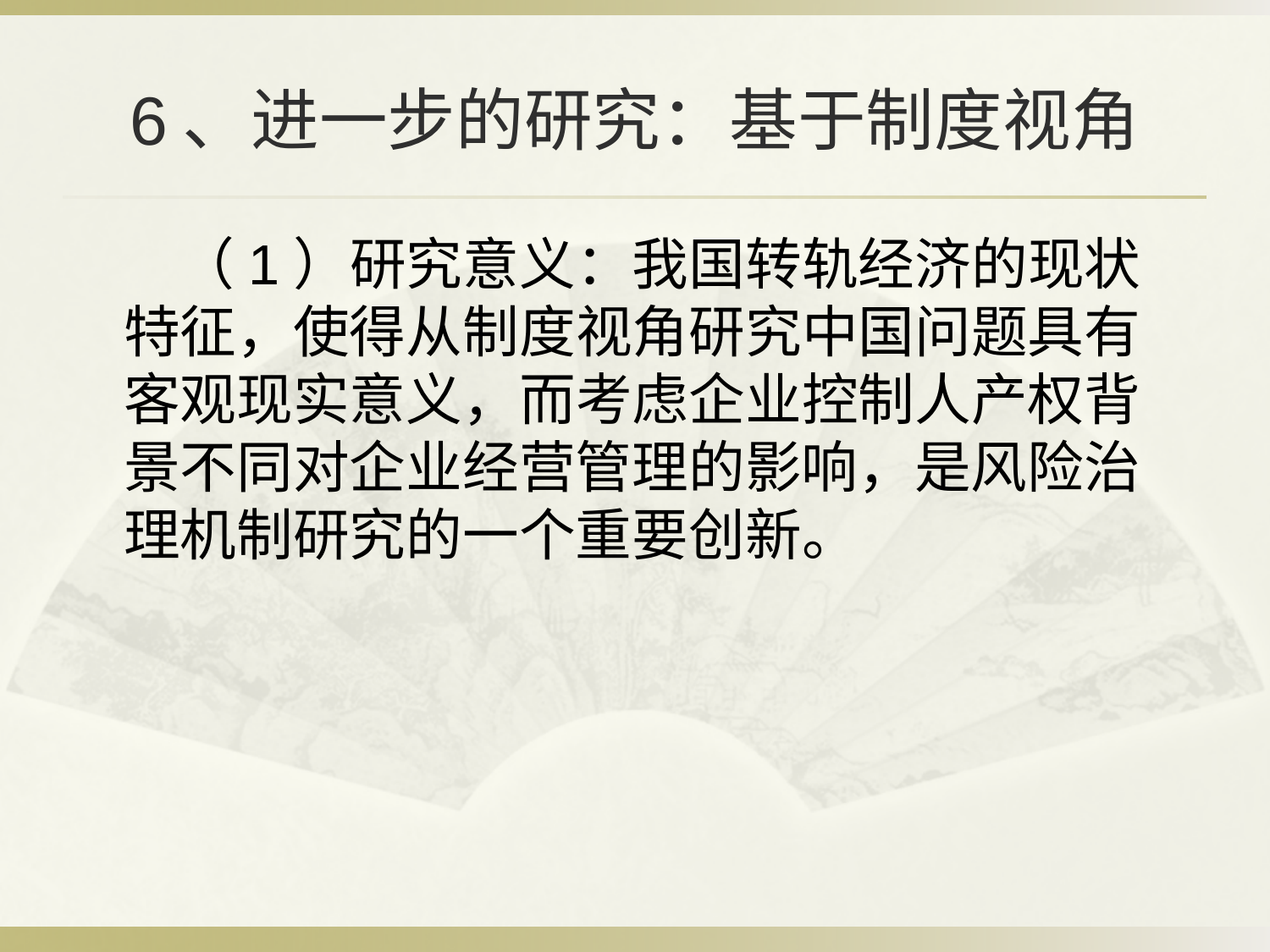

# 6、进一步的研究：基于制度视角
       （1）研究意义：我国转轨经济的现状特征，使得从制度视角研究中国问题具有客观现实意义，而考虑企业控制人产权背景不同对企业经营管理的影响，是风险治理机制研究的一个重要创新。